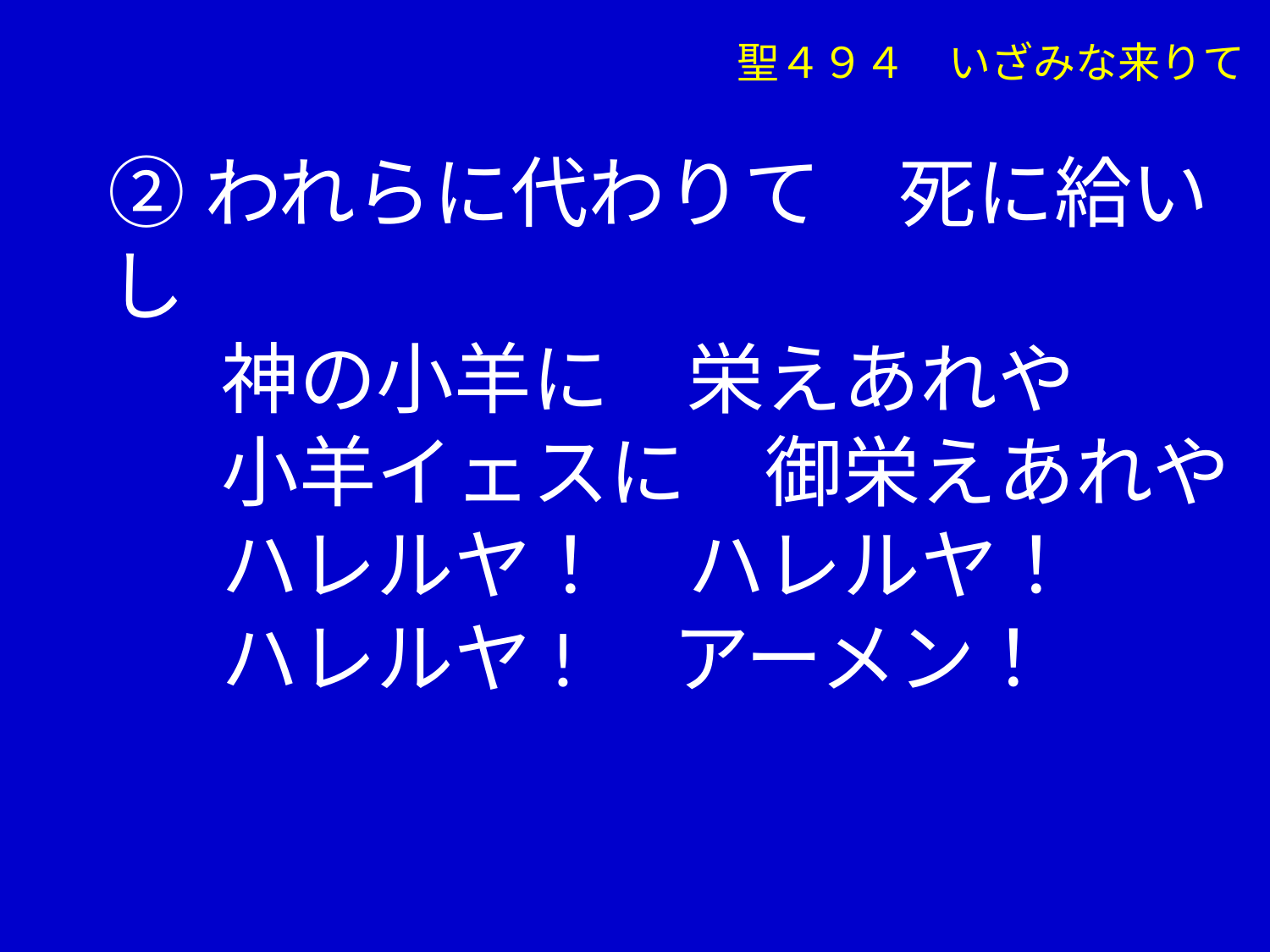

聖４９４　いざみな来りて
➁われらに代わりて　死に給いし
 　神の小羊に　栄えあれや
 　小羊イェスに　御栄えあれや
 　ハレルヤ！　ハレルヤ！
 　ハレルヤ!　アーメン！